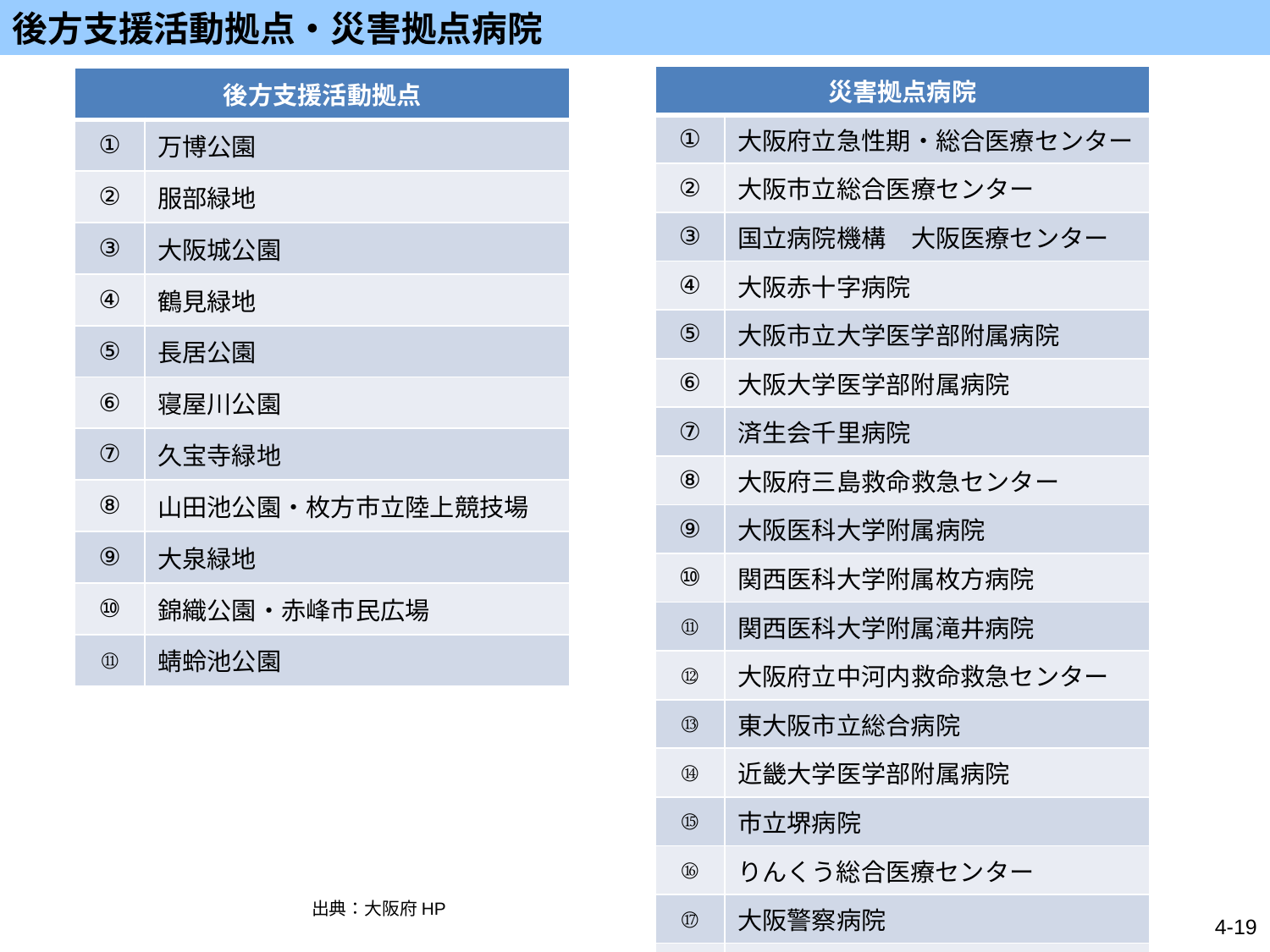

後方支援活動拠点・災害拠点病院
| 災害拠点病院 |  |
| --- | --- |
| ① | 大阪府立急性期・総合医療センター |
| ② | 大阪市立総合医療センター |
| ③ | 国立病院機構　大阪医療センター |
| ④ | 大阪赤十字病院 |
| ⑤ | 大阪市立大学医学部附属病院 |
| ⑥ | 大阪大学医学部附属病院 |
| ⑦ | 済生会千里病院 |
| ⑧ | 大阪府三島救命救急センター |
| ⑨ | 大阪医科大学附属病院 |
| ⑩ | 関西医科大学附属枚方病院 |
| ⑪ | 関西医科大学附属滝井病院 |
| ⑫ | 大阪府立中河内救命救急センター |
| ⑬ | 東大阪市立総合病院 |
| ⑭ | 近畿大学医学部附属病院 |
| ⑮ | 市立堺病院 |
| ⑯ | りんくう総合医療センター |
| ⑰ | 大阪警察病院 |
| ⑱ | 多根総合病院 |
| 後方支援活動拠点 |  |
| --- | --- |
| ① | 万博公園 |
| ② | 服部緑地 |
| ③ | 大阪城公園 |
| ④ | 鶴見緑地 |
| ⑤ | 長居公園 |
| ⑥ | 寝屋川公園 |
| ⑦ | 久宝寺緑地 |
| ⑧ | 山田池公園・枚方市立陸上競技場 |
| ⑨ | 大泉緑地 |
| ⑩ | 錦織公園・赤峰市民広場 |
| ⑪ | 蜻蛉池公園 |
出典：大阪府HP
4-19